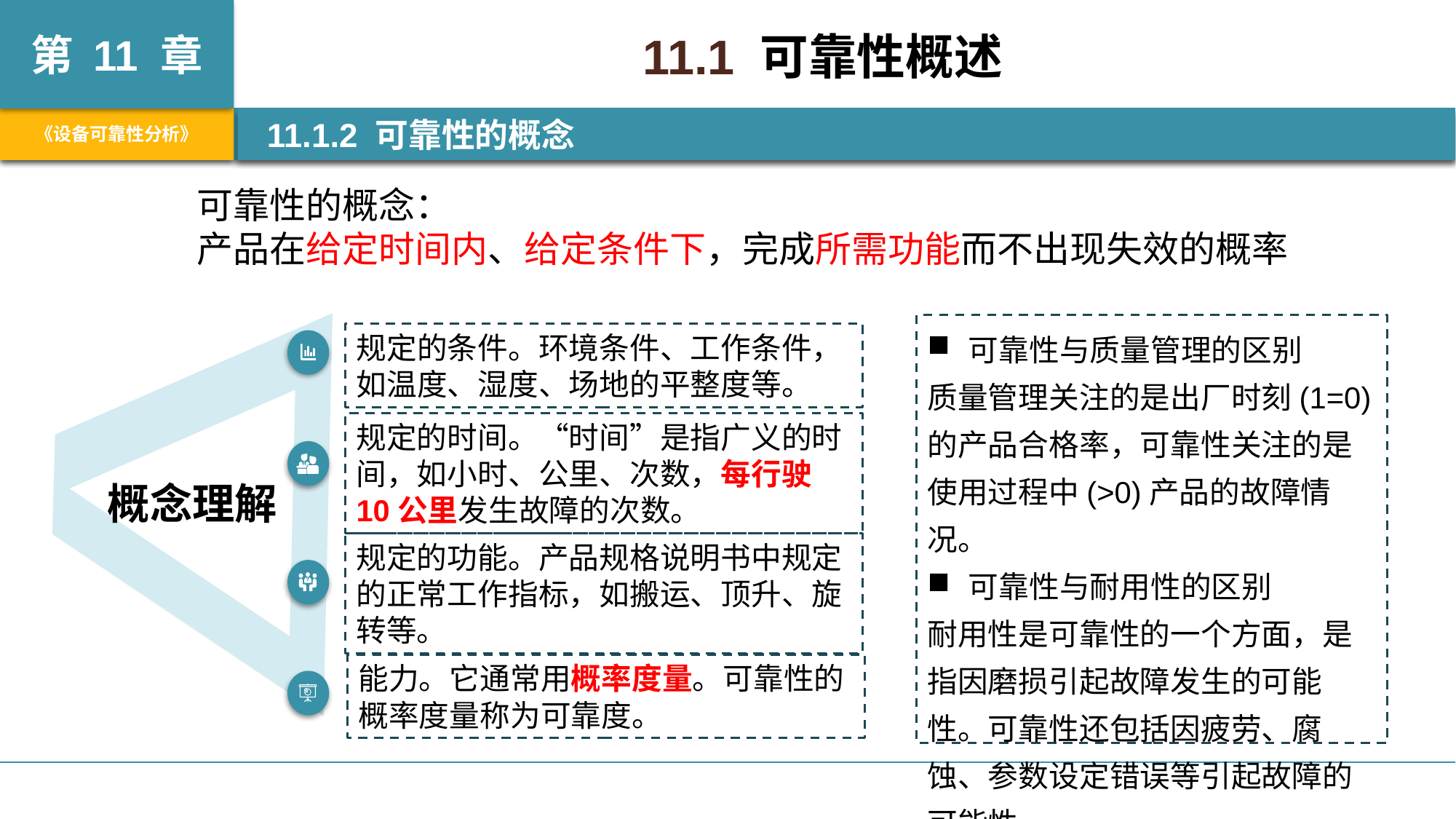

11.1 可靠性概述
  11.1.2 可靠性的概念
可靠性的概念：
产品在给定时间内、给定条件下，完成所需功能而不出现失效的概率

可靠性与质量管理的区别
质量管理关注的是出厂时刻(1=0)的产品合格率，可靠性关注的是使用过程中(>0)产品的故障情况。
可靠性与耐用性的区别
耐用性是可靠性的一个方面，是指因磨损引起故障发生的可能性。可靠性还包括因疲劳、腐蚀、参数设定错误等引起故障的可能性
规定的条件。环境条件、工作条件，如温度、湿度、场地的平整度等。

规定的时间。“时间”是指广义的时间，如小时、公里、次数，每行驶 10公里发生故障的次数。

概念理解
规定的功能。产品规格说明书中规定的正常工作指标，如搬运、顶升、旋转等。

能力。它通常用概率度量。可靠性的概率度量称为可靠度。